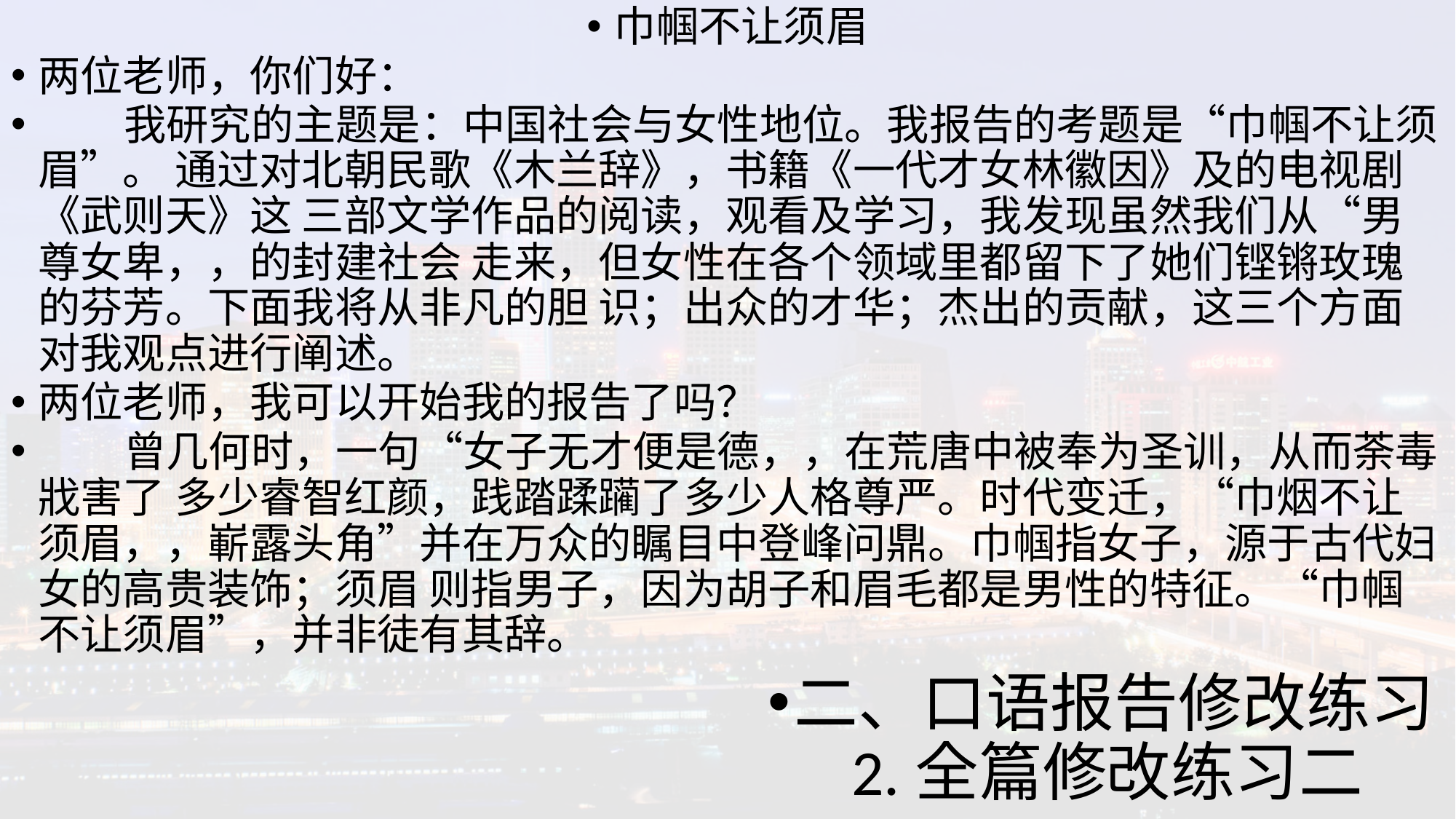

巾帼不让须眉
两位老师，你们好：
        我研究的主题是：中国社会与女性地位。我报告的考题是“巾帼不让须眉”。 通过对北朝民歌《木兰辞》，书籍《一代才女林徽因》及的电视剧《武则天》这 三部文学作品的阅读，观看及学习，我发现虽然我们从“男尊女卑，，的封建社会 走来，但女性在各个领域里都留下了她们铿锵玫瑰的芬芳。下面我将从非凡的胆 识；出众的才华；杰出的贡献，这三个方面对我观点进行阐述。
两位老师，我可以开始我的报告了吗？
        曾几何时，一句“女子无才便是德，，在荒唐中被奉为圣训，从而荼毒戕害了 多少睿智红颜，践踏蹂躏了多少人格尊严。时代变迁，“巾烟不让须眉，，嶄露头角”并在万众的瞩目中登峰问鼎。巾帼指女子，源于古代妇女的高贵装饰；须眉 则指男子，因为胡子和眉毛都是男性的特征。“巾帼不让须眉”，并非徒有其辞。
# 二、口语报告修改练习 2.全篇修改练习二